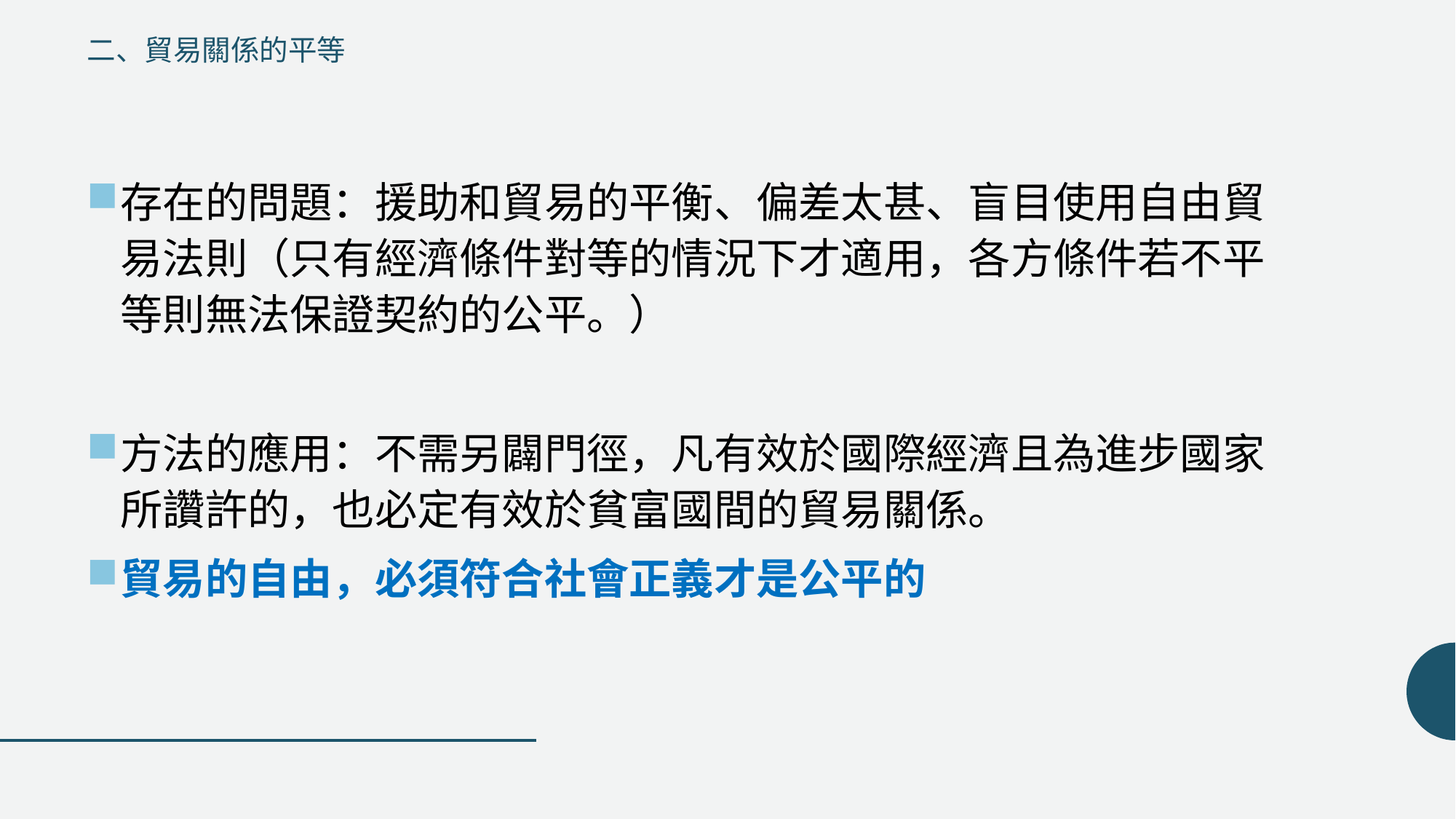

# 二、貿易關係的平等
存在的問題：援助和貿易的平衡、偏差太甚、盲目使用自由貿易法則（只有經濟條件對等的情況下才適用，各方條件若不平等則無法保證契約的公平。）

方法的應用：不需另闢門徑，凡有效於國際經濟且為進步國家所讚許的，也必定有效於貧富國間的貿易關係。
貿易的自由，必須符合社會正義才是公平的